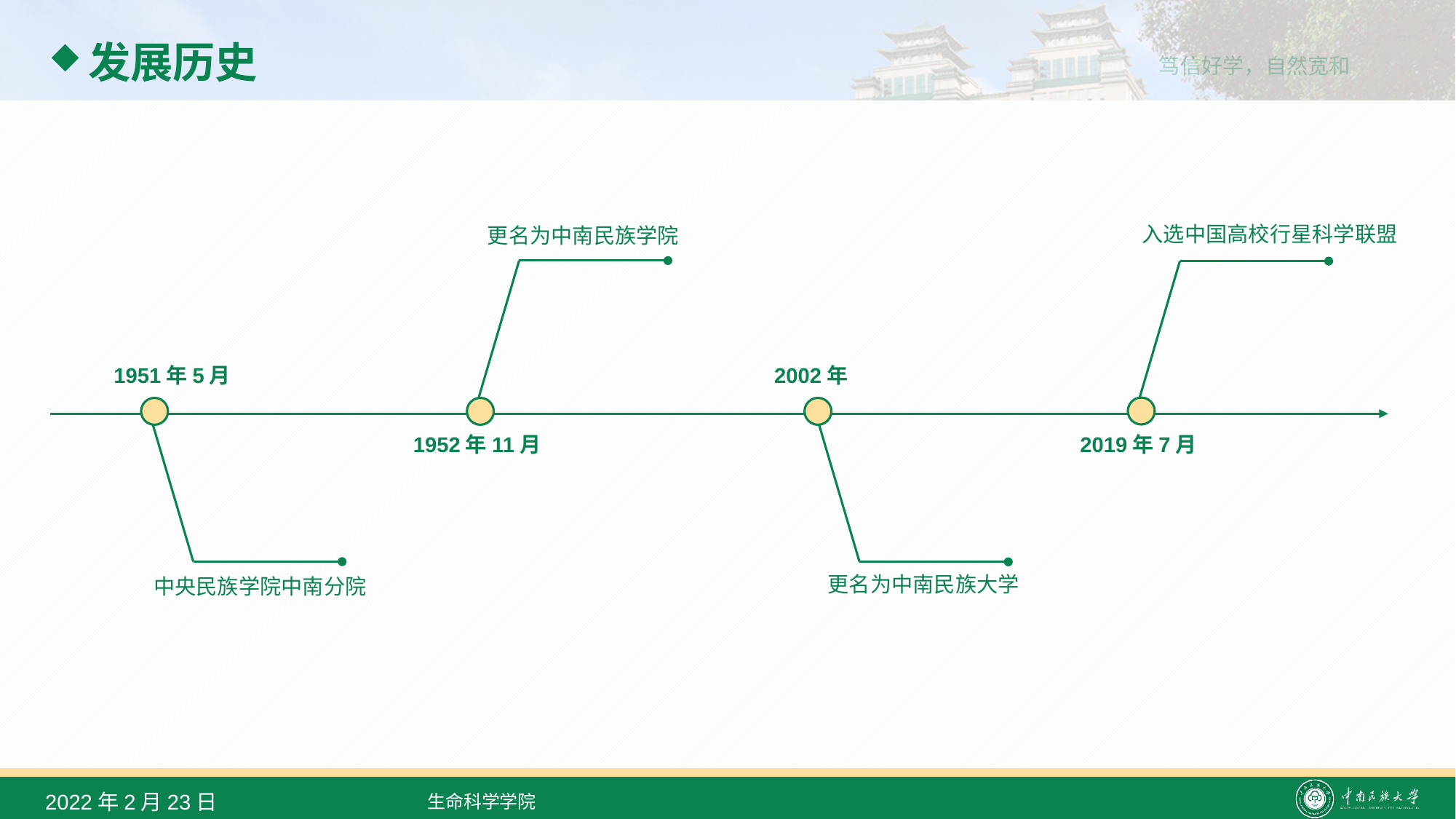

# 发展历史
入选中国高校行星科学联盟
更名为中南民族学院
1951年5月
2002年

1952年11月
2019年7月
更名为中南民族大学
中央民族学院中南分院
2022年2月23日
生命科学学院